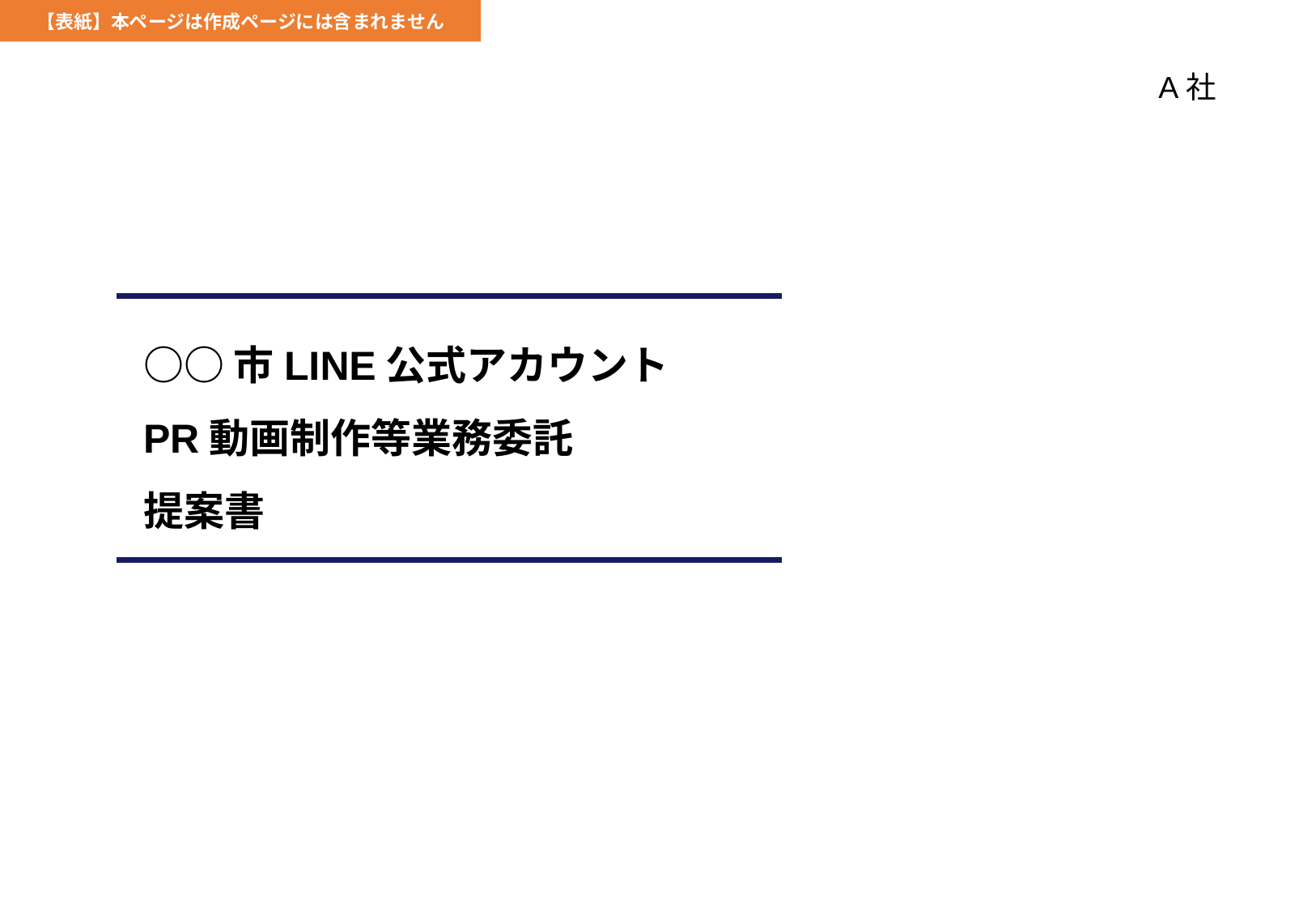

【表紙】本ページは作成ページには含まれません
A社
○○市LINE公式アカウント
PR動画制作等業務委託
提案書